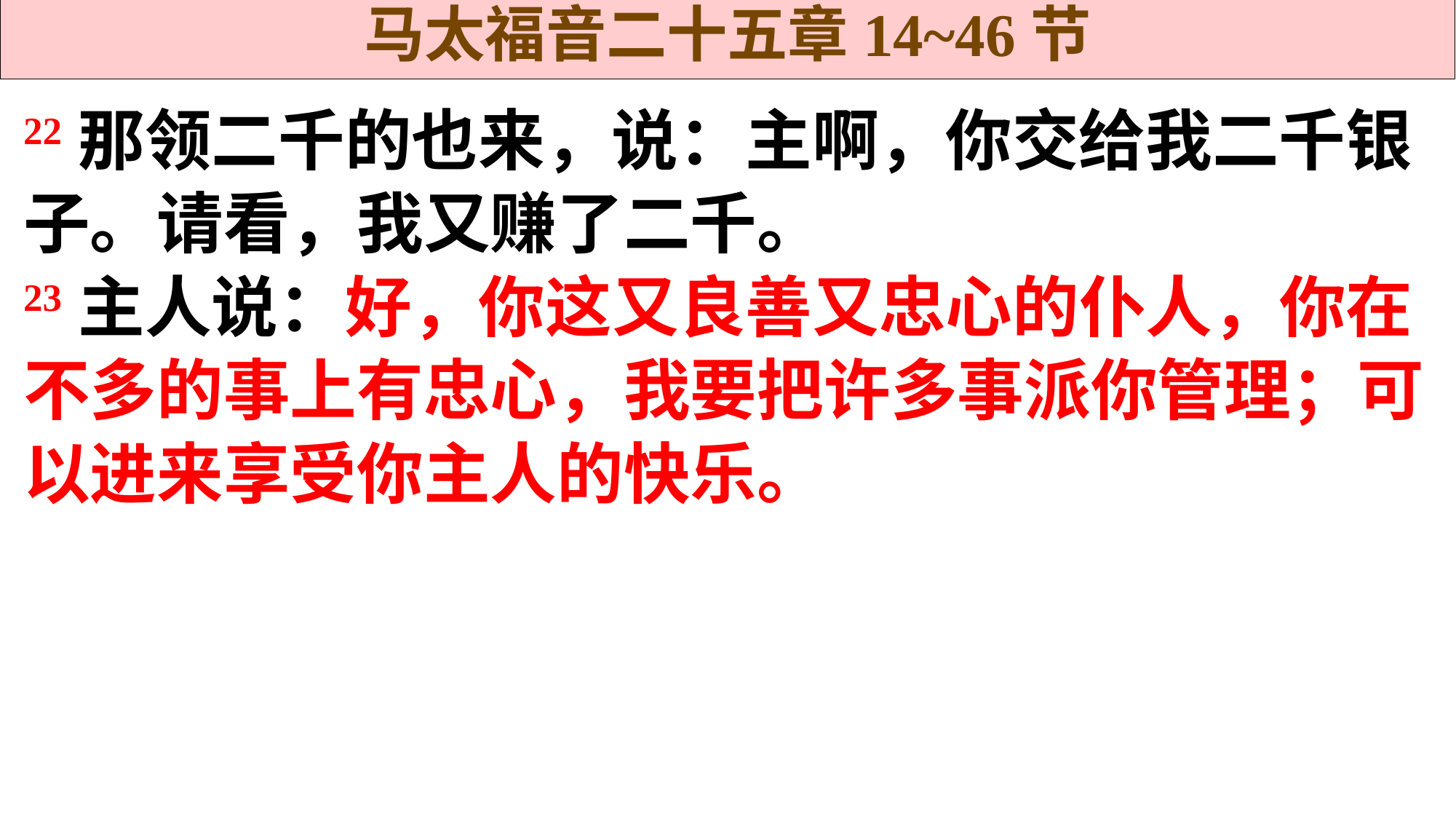

马太福音二十五章14~46节
22那领二千的也来，说：主啊，你交给我二千银子。请看，我又赚了二千。
23主人说：好，你这又良善又忠心的仆人，你在不多的事上有忠心，我要把许多事派你管理；可以进来享受你主人的快乐。